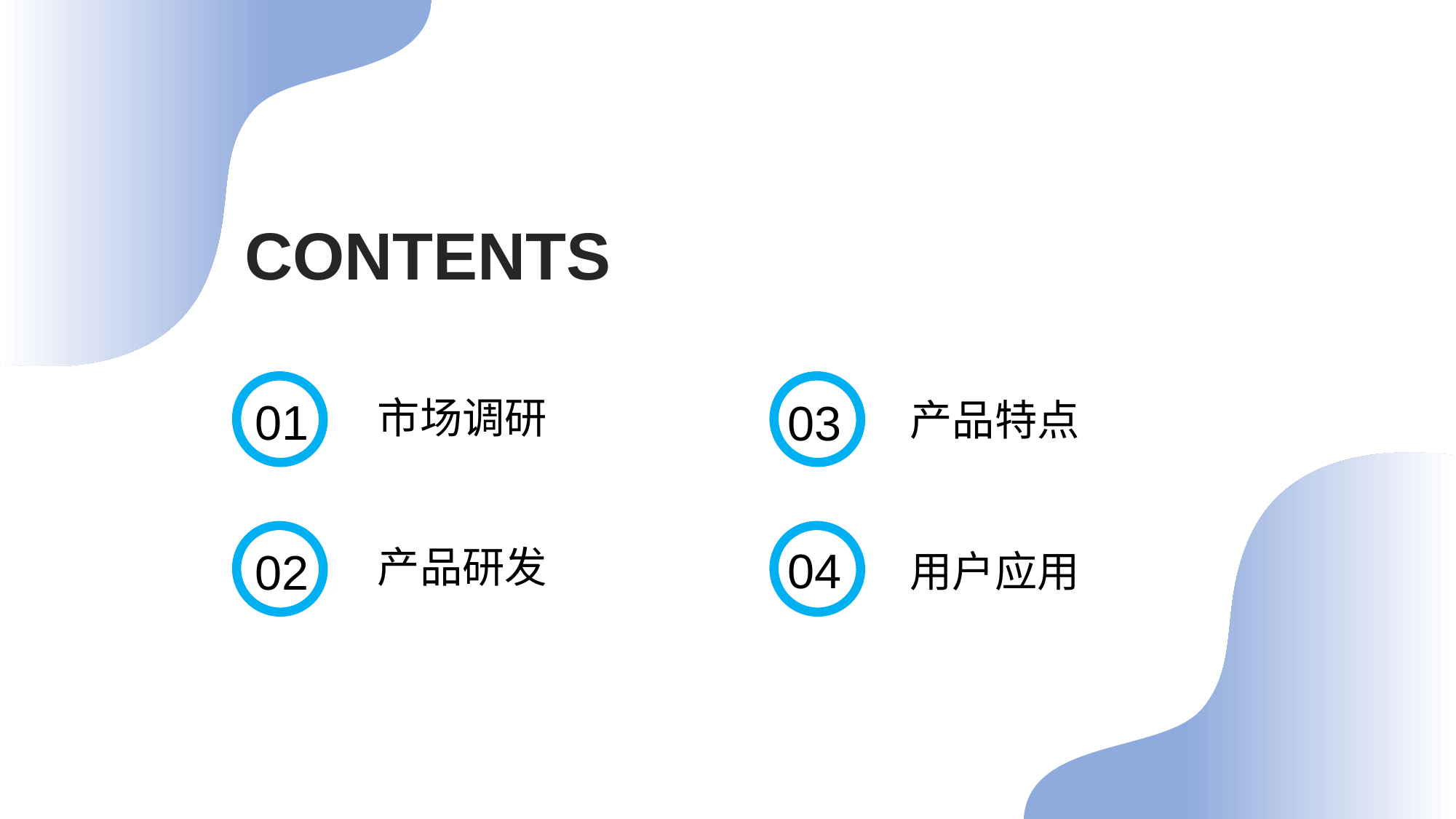

CONTENTS

市场调研
01
03
产品特点

产品研发
04
02
用户应用